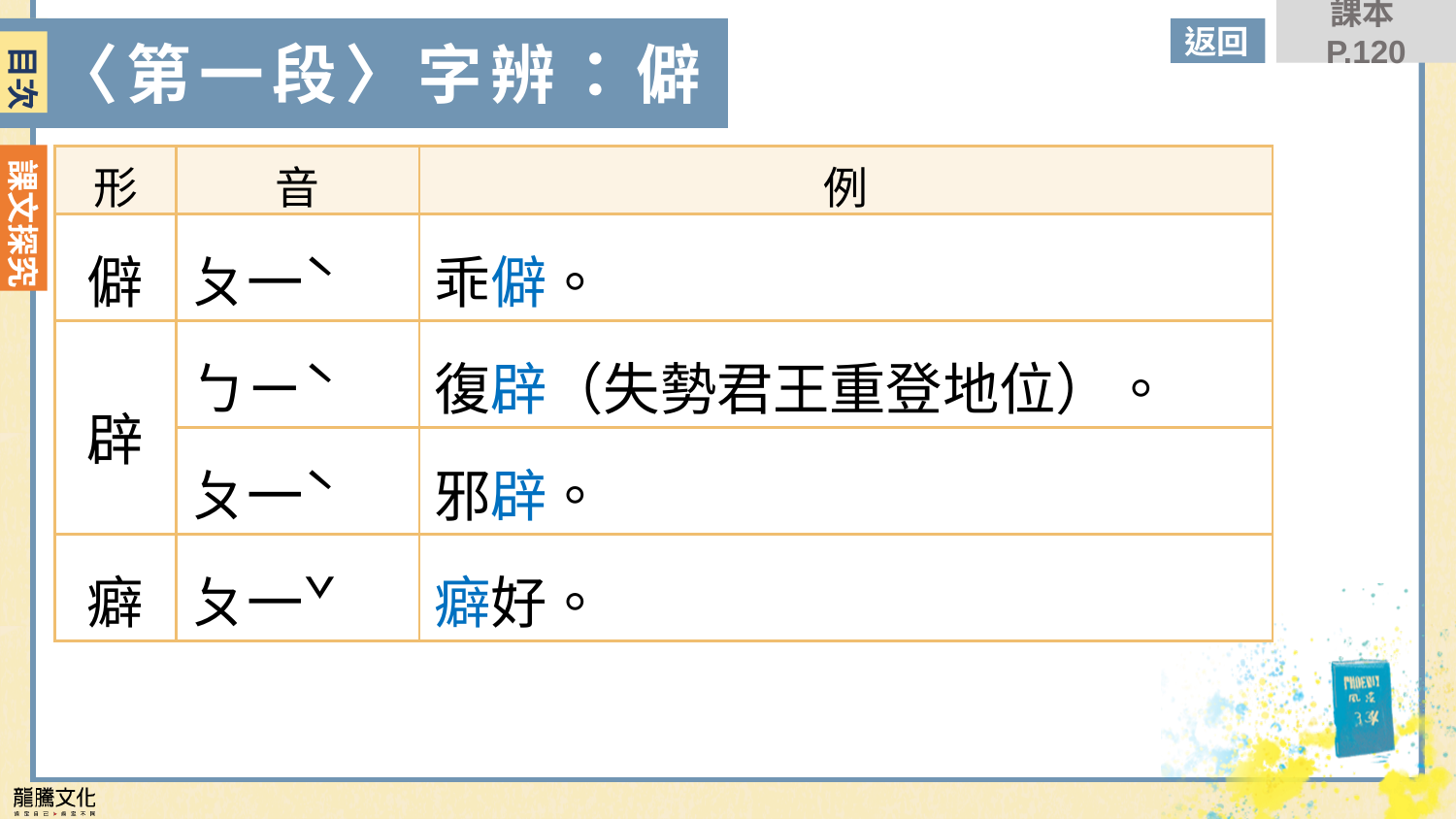

課本P.120
目次

返回
〈第一段〉字辨：僻
目次
| 形 | 音 | 例 |
| --- | --- | --- |
| 僻 | ㄆ一ˋ | 乖僻。 |
| 辟 | ㄅㄧˋ | 復辟（失勢君王重登地位）。 |
|  | ㄆ一ˋ | 邪辟。 |
| 癖 | ㄆ一ˇ | 癖好。 |